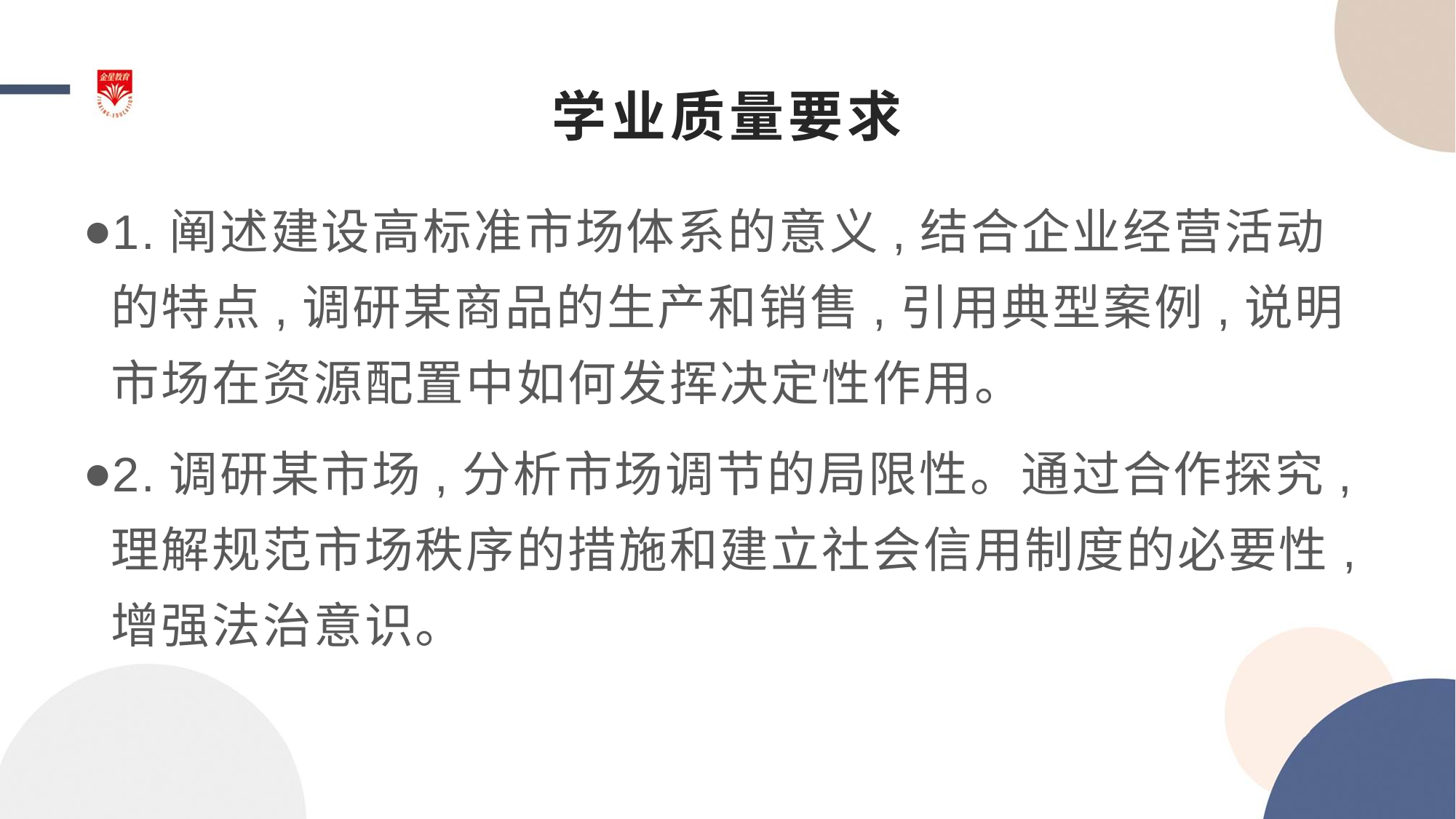

# 学业质量要求
1.阐述建设高标准市场体系的意义,结合企业经营活动的特点,调研某商品的生产和销售,引用典型案例,说明市场在资源配置中如何发挥决定性作用。
2.调研某市场,分析市场调节的局限性。通过合作探究,理解规范市场秩序的措施和建立社会信用制度的必要性,增强法治意识。